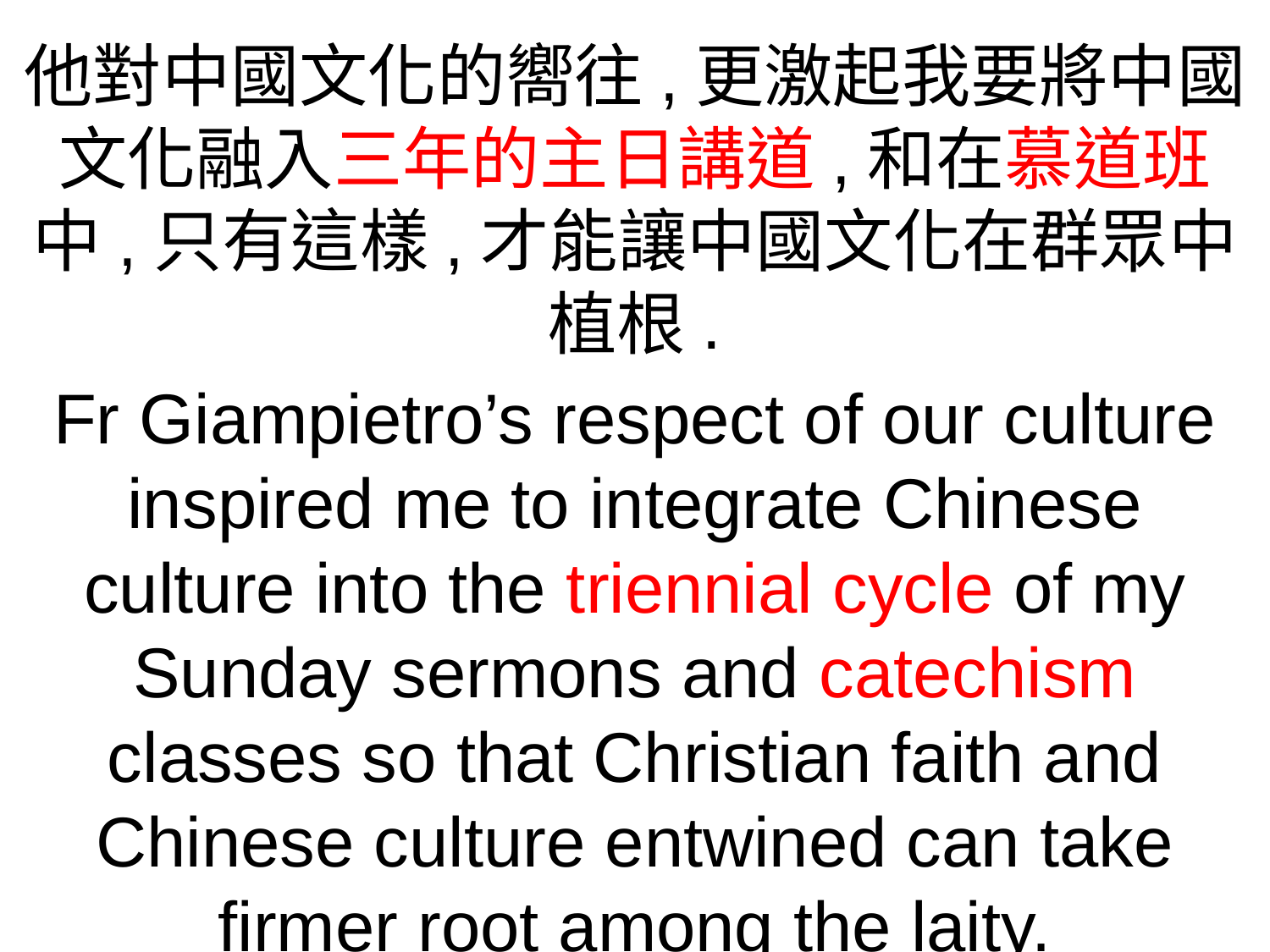

他對中國文化的嚮往,更激起我要將中國文化融入三年的主日講道,和在慕道班中,只有這樣,才能讓中國文化在群眾中植根.
Fr Giampietro’s respect of our culture inspired me to integrate Chinese culture into the triennial cycle of my Sunday sermons and catechism classes so that Christian faith and Chinese culture entwined can take firmer root among the laity.